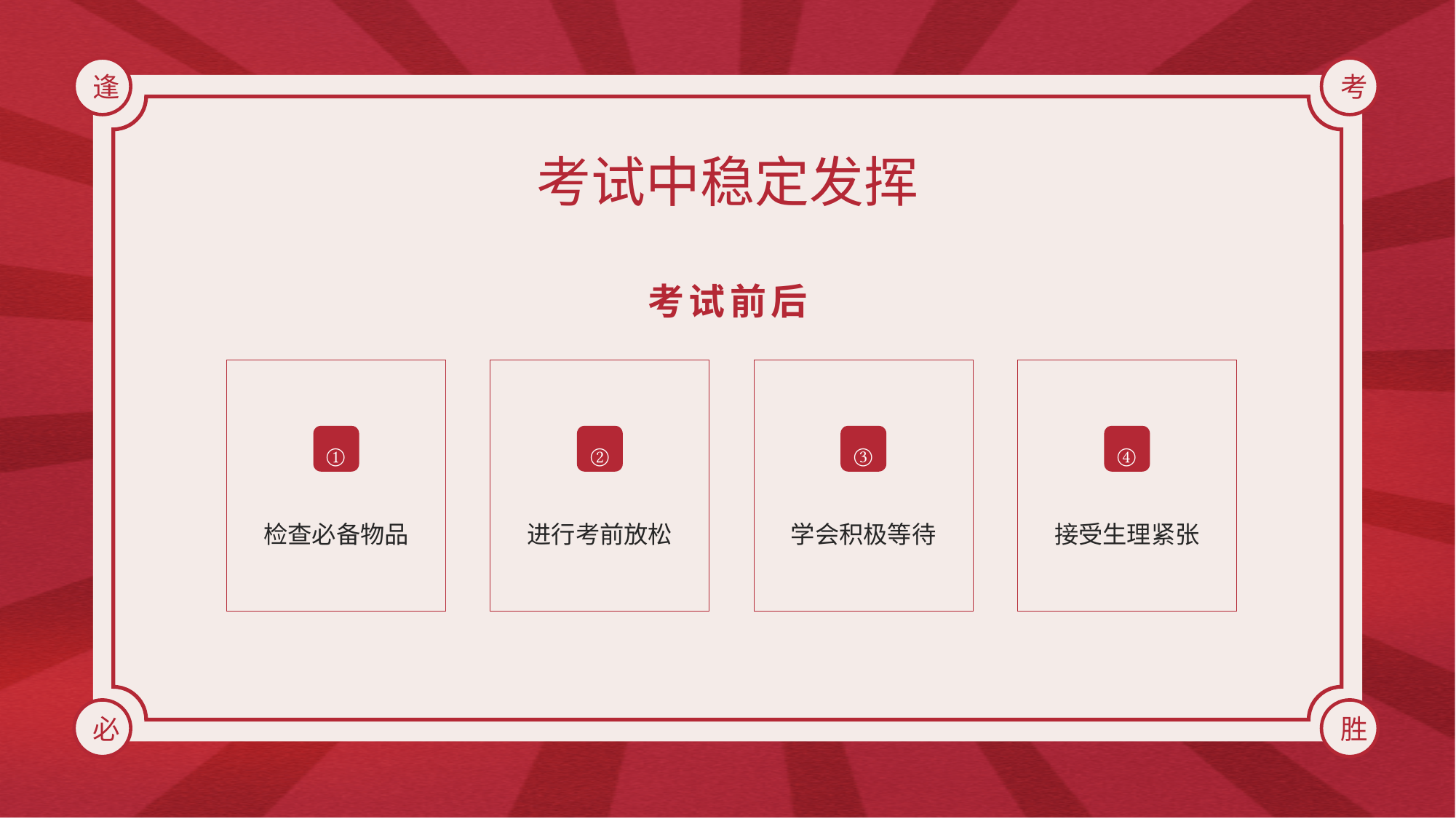

考试前后
①
检查必备物品

②
进行考前放松

③
学会积极等待

④
接受生理紧张